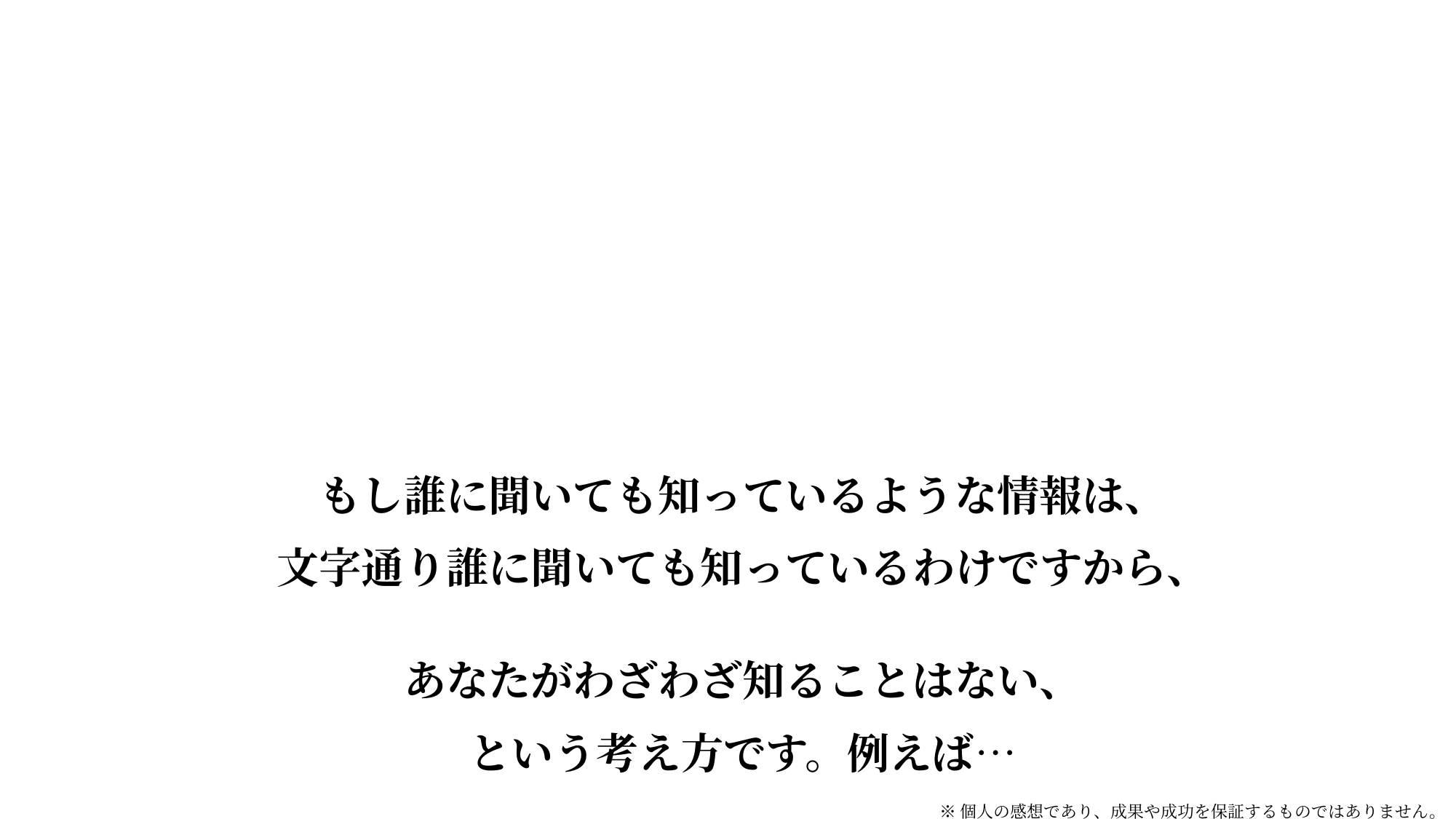

もし誰に聞いても知っているような情報は、
文字通り誰に聞いても知っているわけですから、

あなたがわざわざ知ることはない、
という考え方です。例えば…
※個人の感想であり、成果や成功を保証するものではありません。